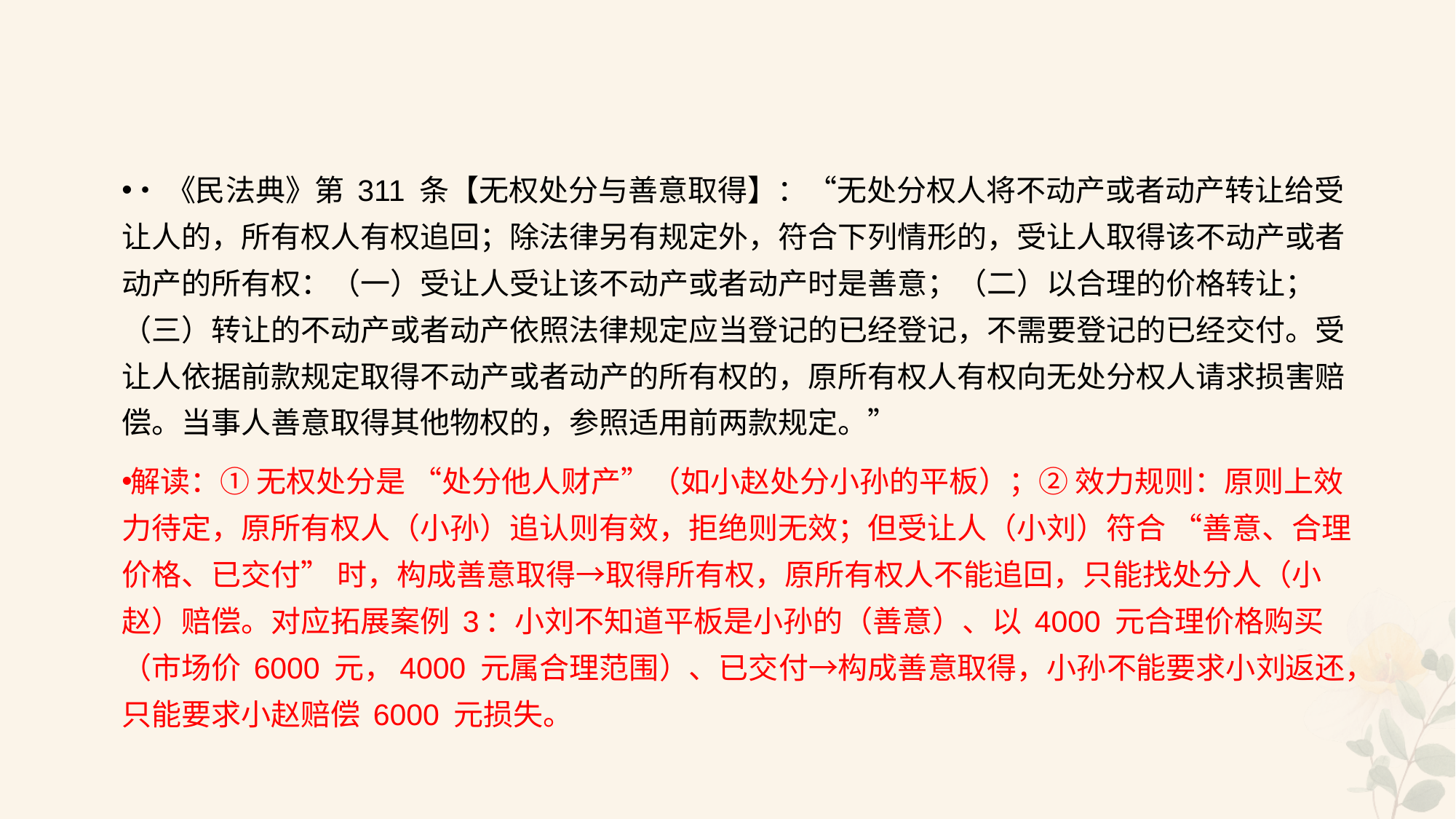

#
•《民法典》第 311 条【无权处分与善意取得】：“无处分权人将不动产或者动产转让给受让人的，所有权人有权追回；除法律另有规定外，符合下列情形的，受让人取得该不动产或者动产的所有权：（一）受让人受让该不动产或者动产时是善意；（二）以合理的价格转让；（三）转让的不动产或者动产依照法律规定应当登记的已经登记，不需要登记的已经交付。受让人依据前款规定取得不动产或者动产的所有权的，原所有权人有权向无处分权人请求损害赔偿。当事人善意取得其他物权的，参照适用前两款规定。”
解读：① 无权处分是 “处分他人财产”（如小赵处分小孙的平板）；② 效力规则：原则上效力待定，原所有权人（小孙）追认则有效，拒绝则无效；但受让人（小刘）符合 “善意、合理价格、已交付” 时，构成善意取得→取得所有权，原所有权人不能追回，只能找处分人（小赵）赔偿。对应拓展案例 3：小刘不知道平板是小孙的（善意）、以 4000 元合理价格购买（市场价 6000 元，4000 元属合理范围）、已交付→构成善意取得，小孙不能要求小刘返还，只能要求小赵赔偿 6000 元损失。